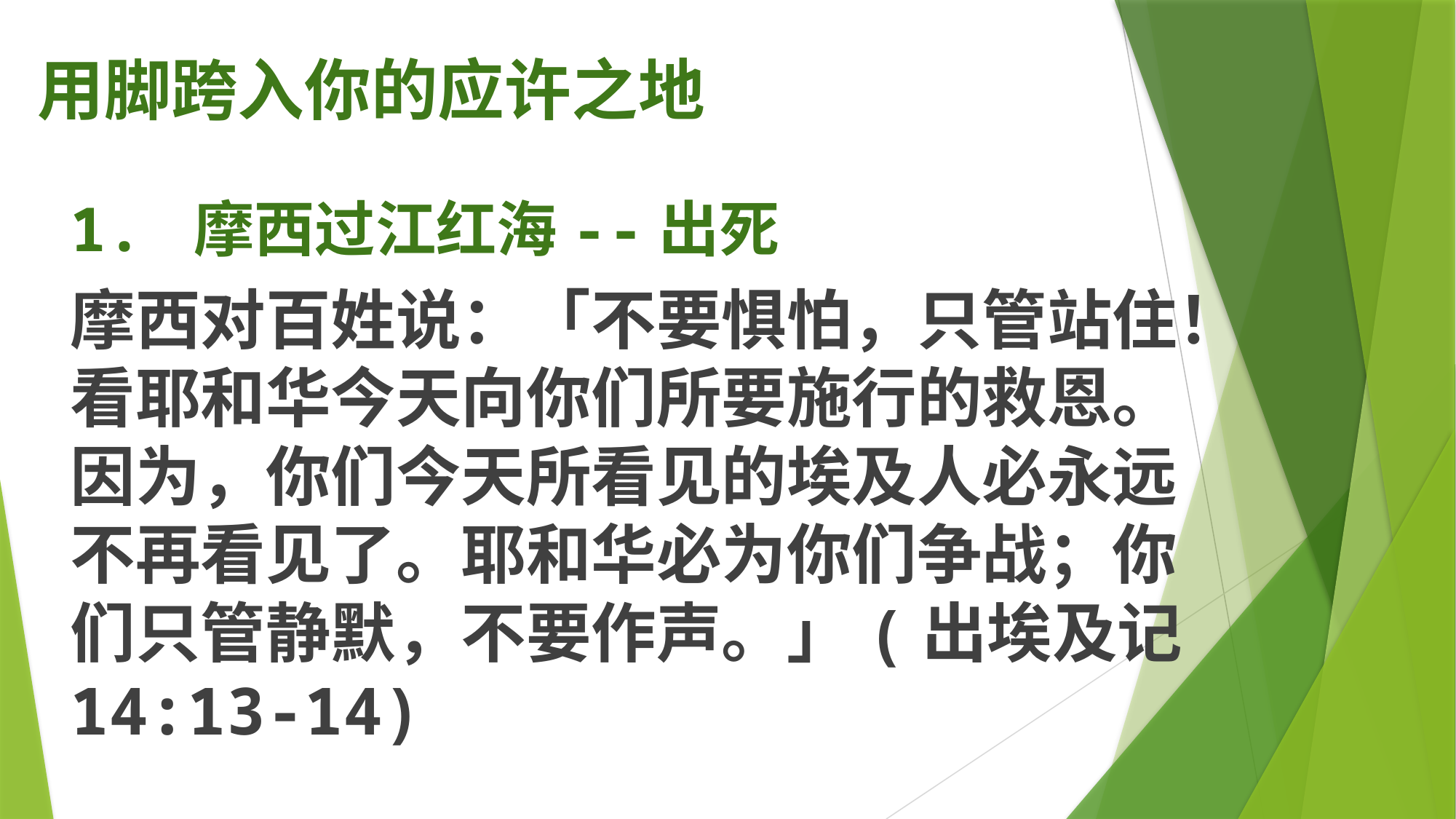

# 用脚跨入你的应许之地
1. 摩西过江红海--出死
摩西对百姓说：「不要惧怕，只管站住！看耶和华今天向你们所要施行的救恩。因为，你们今天所看见的埃及人必永远不再看见了。耶和华必为你们争战；你们只管静默，不要作声。」(出埃及记 14:13-14)